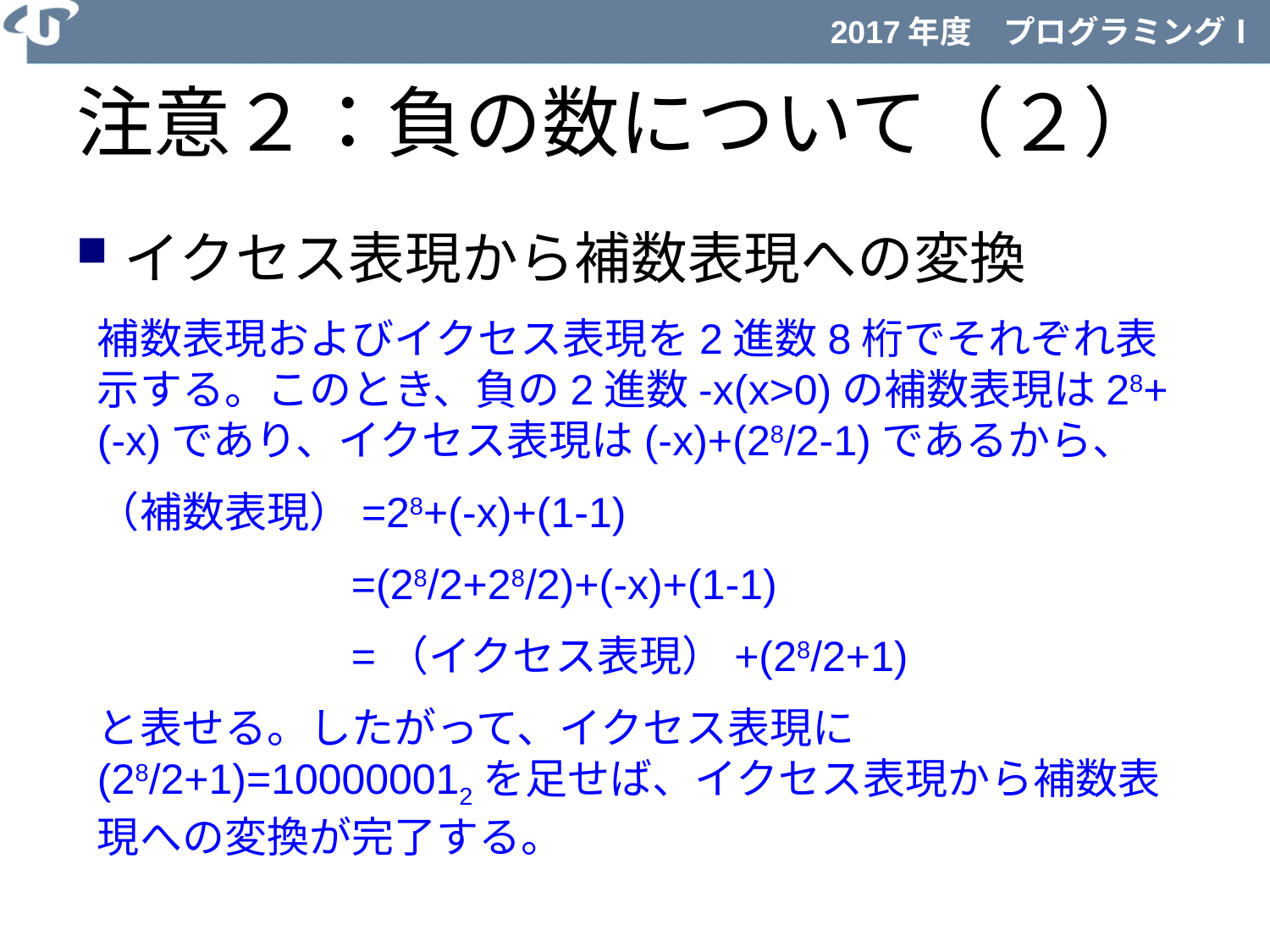

# 注意２：負の数について（２）
イクセス表現から補数表現への変換
補数表現およびイクセス表現を2進数8桁でそれぞれ表示する。このとき、負の2進数-x(x>0)の補数表現は28+(-x)であり、イクセス表現は(-x)+(28/2-1)であるから、
（補数表現）=28+(-x)+(1-1)
		=(28/2+28/2)+(-x)+(1-1)
		=（イクセス表現）+(28/2+1)
と表せる。したがって、イクセス表現に(28/2+1)=100000012を足せば、イクセス表現から補数表現への変換が完了する。